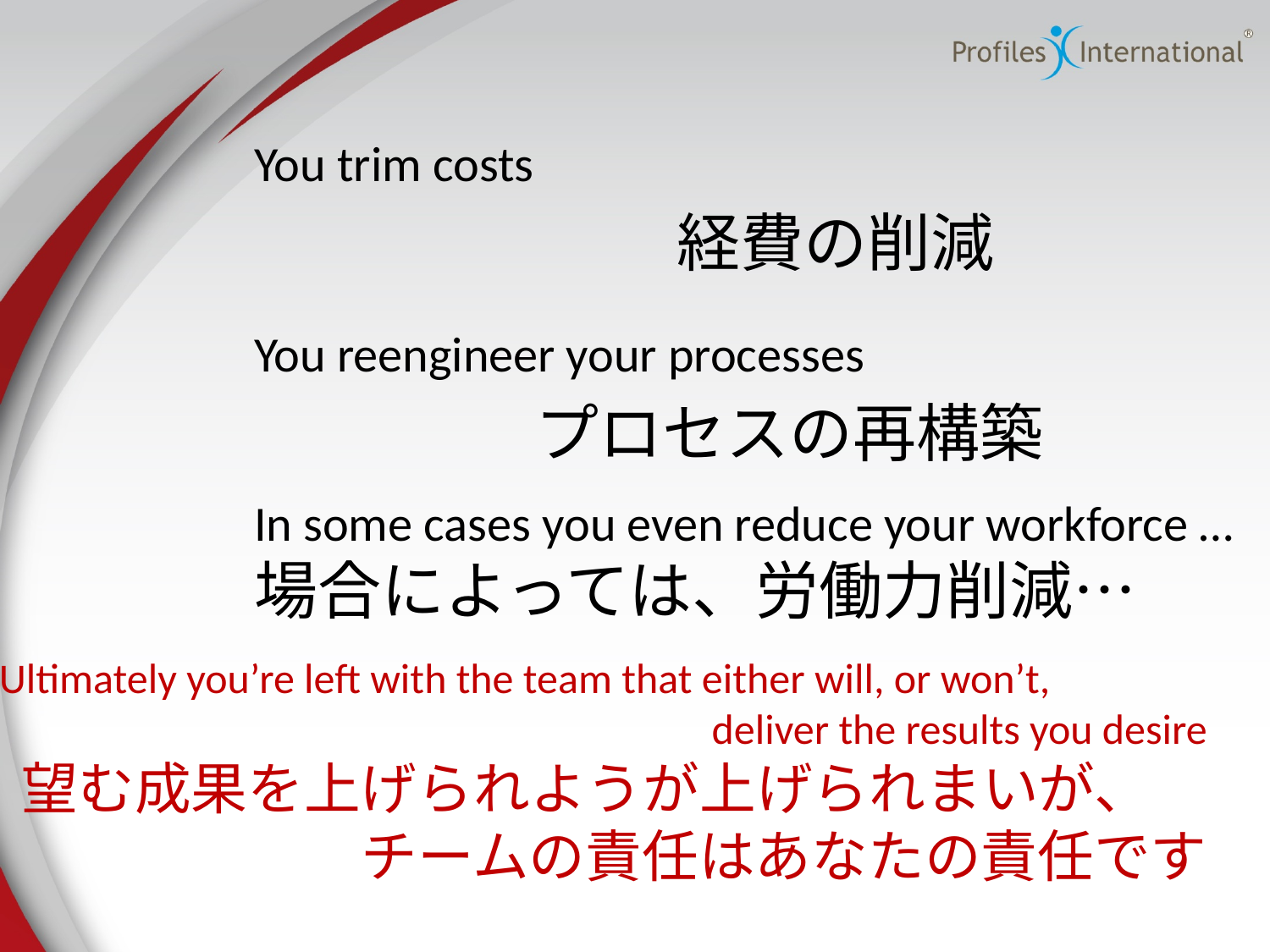

You trim costs　　　　　　　　　　　　　　　　　経費の削減
You reengineer your processes　　　　　　　　　　プロセスの再構築
In some cases you even reduce your workforce …　　場合によっては、労働力削減…
Ultimately you’re left with the team that either will, or won’t, 　　　deliver the results you desire
望む成果を上げられようが上げられまいが、　　　チームの責任はあなたの責任です